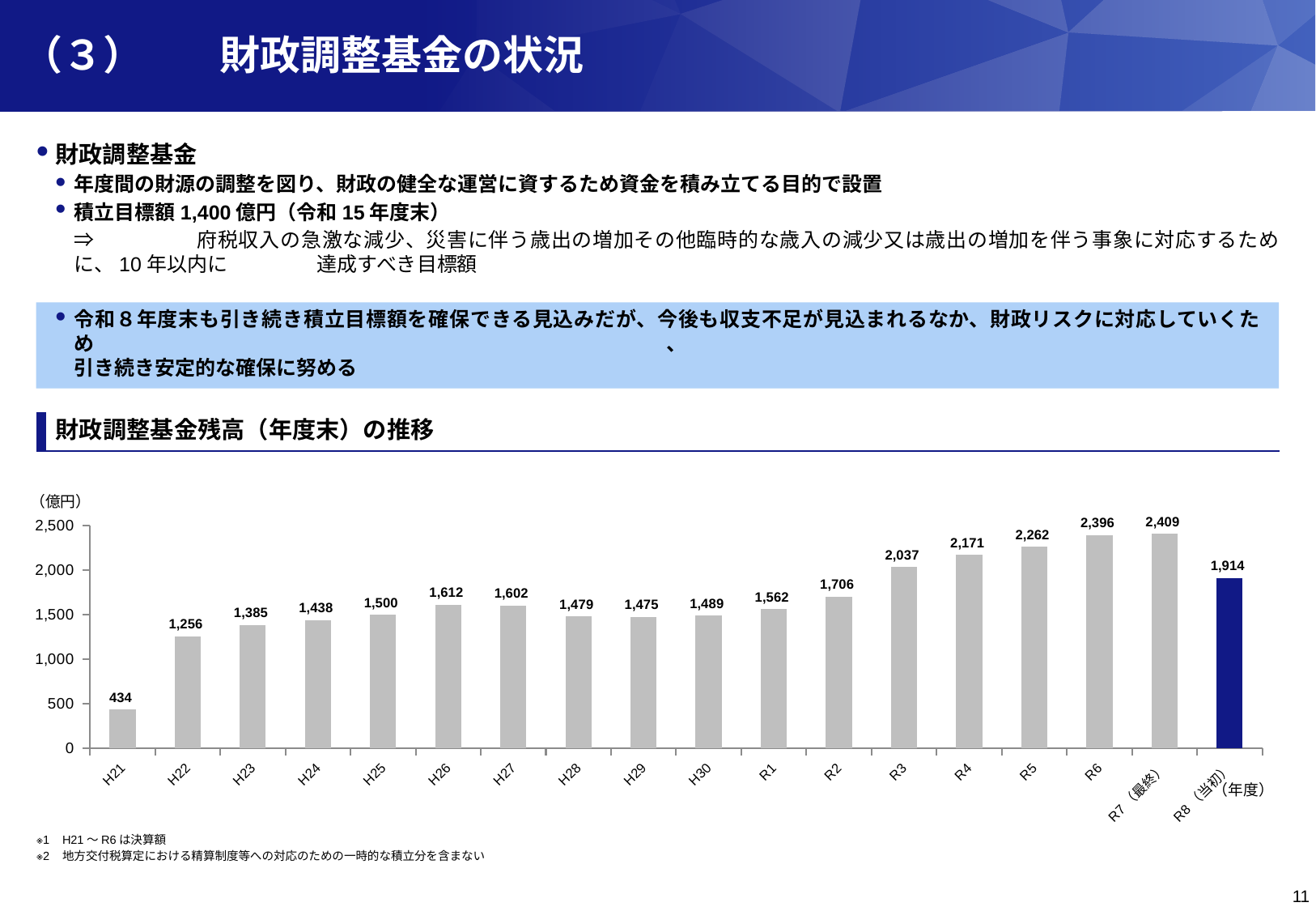

（３）	財政調整基金の状況
財政調整基金
年度間の財源の調整を図り、財政の健全な運営に資するため資金を積み立てる目的で設置
積立目標額1,400億円（令和15年度末）
⇒	府税収入の急激な減少、災害に伴う歳出の増加その他臨時的な歳入の減少又は歳出の増加を伴う事象に対応するために、10年以内に	達成すべき目標額
令和８年度末も引き続き積立⽬標額を確保できる⾒込みだが、今後も収⽀不⾜が⾒込まれるなか、財政リスクに対応していくため、
引き続き安定的な確保に努める

財政調整基金残高（年度末）の推移
（億円）

### Chart

| Category |  |
|---|---|
| H21 | 434.0 |
| H22 | 1256.0 |
| H23 | 1385.0 |
| H24 | 1438.0 |
| H25 | 1500.0 |
| H26 | 1612.0 |
| H27 | 1602.0 |
| H28 | 1479.0 |
| H29 | 1475.0 |
| H30 | 1489.0 |
| R1 | 1562.0 |
| R2 | 1706.0 |
| R3 | 2037.0 |
| R4 | 2171.0 |
| R5 | 2262.0 |
| R6 | 2396.0 |
| R7（最終） | 2409.0 |
| R8（当初） | 1914.0 |
（年度）
※1	H21～R6は決算額
※2	地方交付税算定における精算制度等への対応のための一時的な積立分を含まない
11